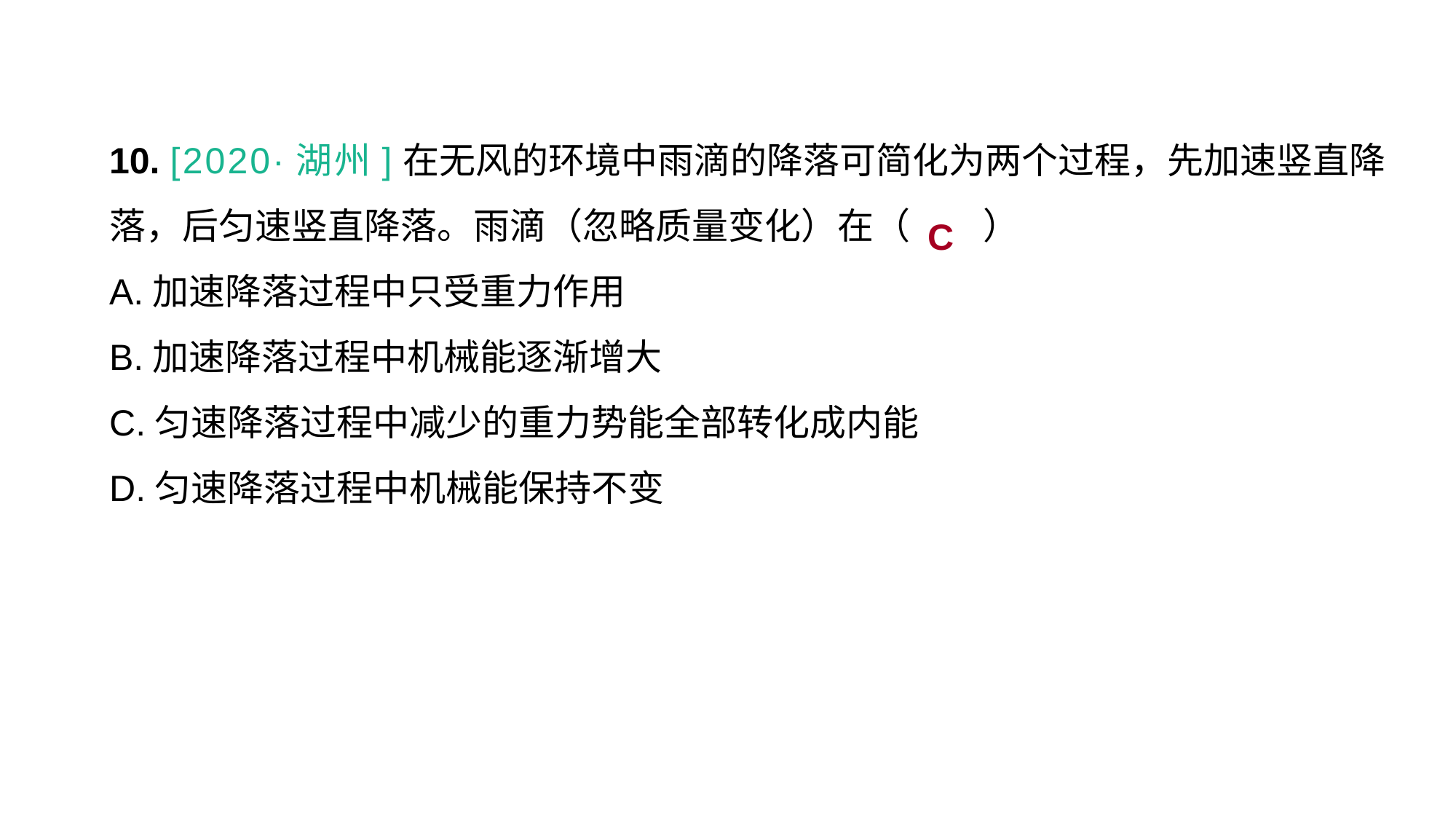

10. [2020·湖州]在无风的环境中雨滴的降落可简化为两个过程，先加速竖直降落，后匀速竖直降落。雨滴（忽略质量变化）在（　　）
A.加速降落过程中只受重力作用
B.加速降落过程中机械能逐渐增大
C.匀速降落过程中减少的重力势能全部转化成内能
D.匀速降落过程中机械能保持不变
C
重难突破 能力提升